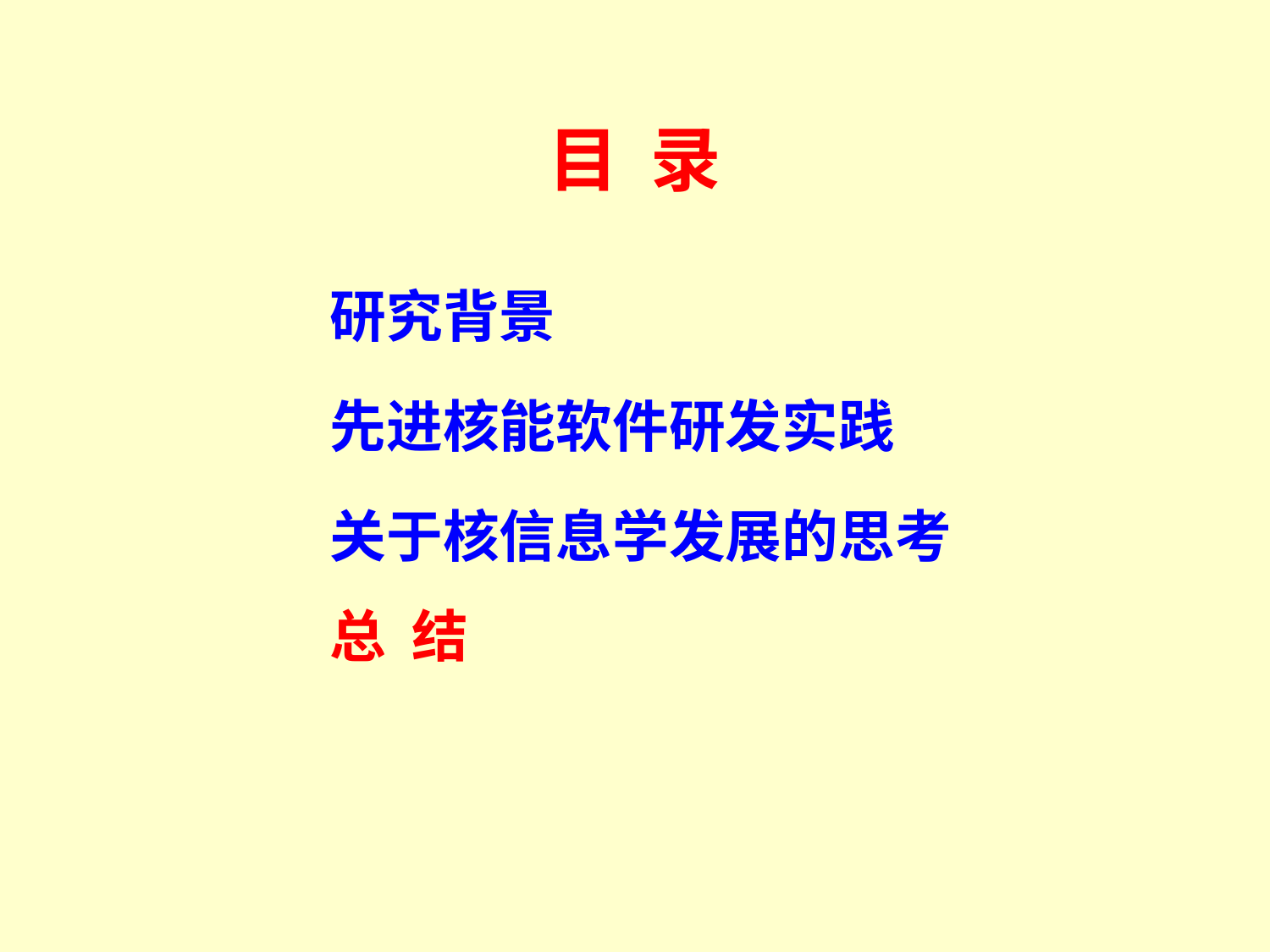

目  录
研究背景
先进核能软件研发实践
关于核信息学发展的思考
总  结